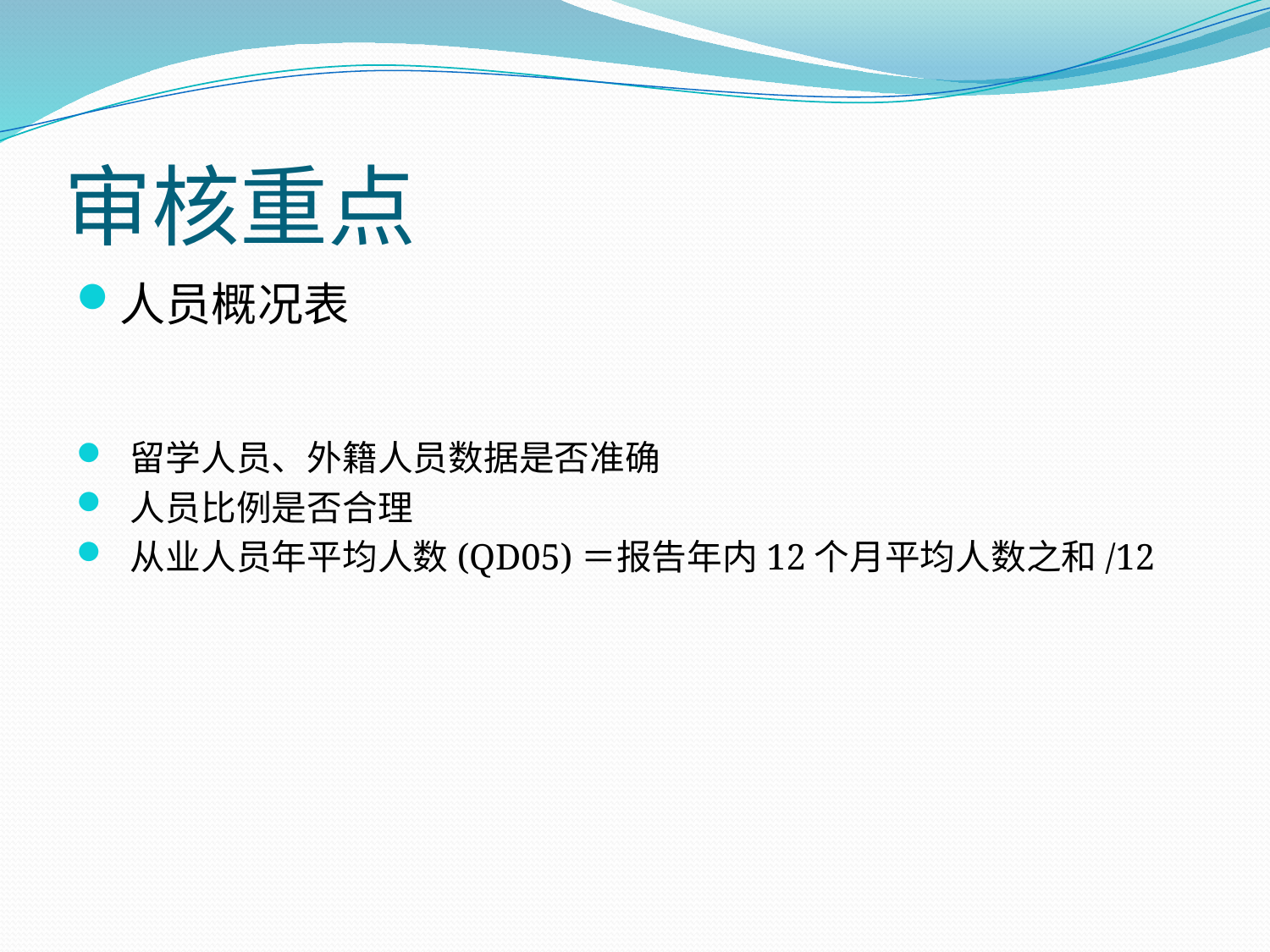

# 审核重点
人员概况表

 留学人员、外籍人员数据是否准确
 人员比例是否合理
 从业人员年平均人数(QD05)＝报告年内12个月平均人数之和/12